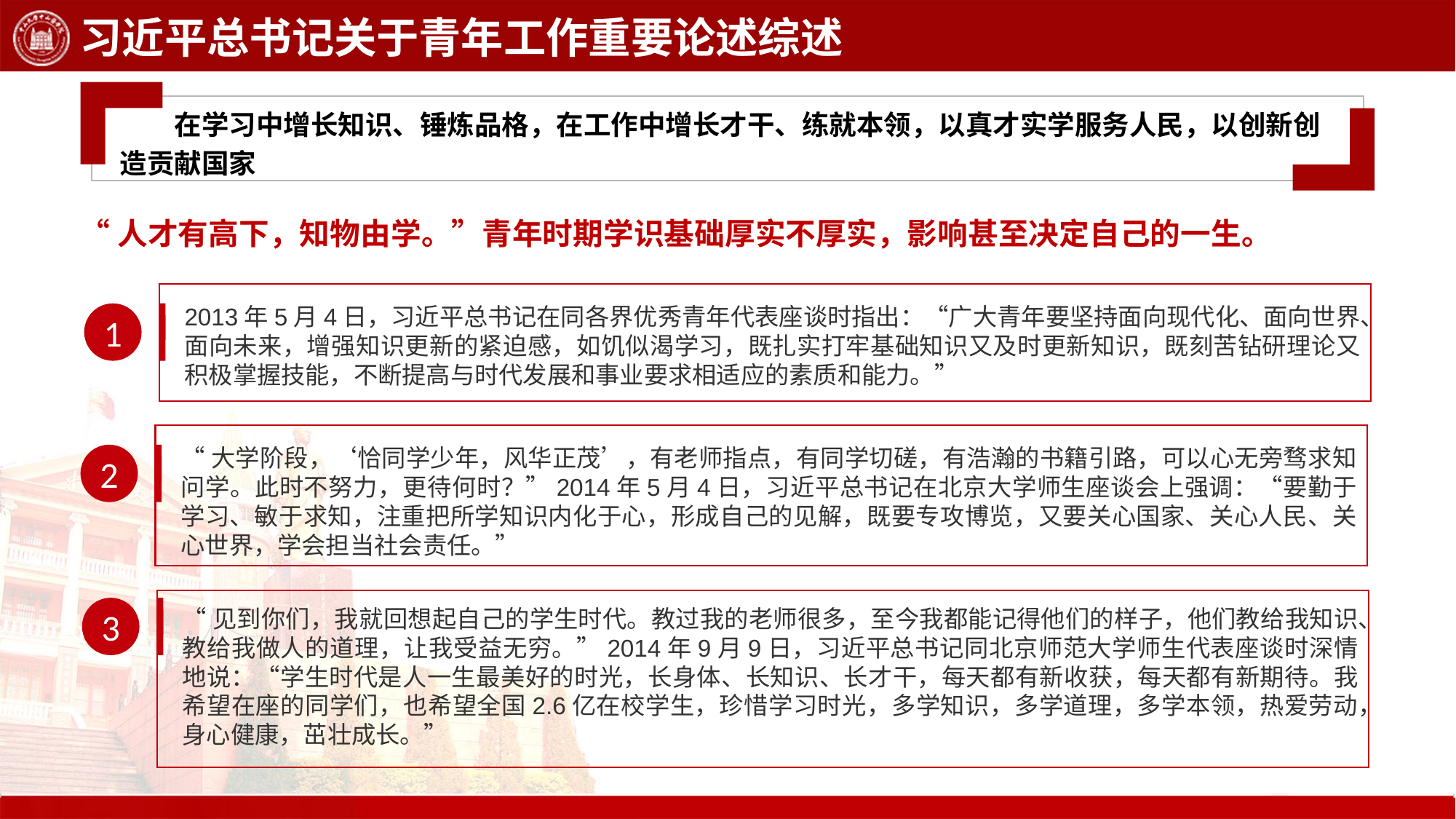

习近平总书记关于青年工作重要论述综述

在学习中增长知识、锤炼品格，在工作中增长才干、练就本领，以真才实学服务人民，以创新创造贡献国家

“人才有高下，知物由学。”青年时期学识基础厚实不厚实，影响甚至决定自己的一生。

1

2013年5月4日，习近平总书记在同各界优秀青年代表座谈时指出：“广大青年要坚持面向现代化、面向世界、面向未来，增强知识更新的紧迫感，如饥似渴学习，既扎实打牢基础知识又及时更新知识，既刻苦钻研理论又积极掌握技能，不断提高与时代发展和事业要求相适应的素质和能力。”

2

“大学阶段，‘恰同学少年，风华正茂’，有老师指点，有同学切磋，有浩瀚的书籍引路，可以心无旁骛求知问学。此时不努力，更待何时？”2014年5月4日，习近平总书记在北京大学师生座谈会上强调：“要勤于学习、敏于求知，注重把所学知识内化于心，形成自己的见解，既要专攻博览，又要关心国家、关心人民、关心世界，学会担当社会责任。”

3

“见到你们，我就回想起自己的学生时代。教过我的老师很多，至今我都能记得他们的样子，他们教给我知识、教给我做人的道理，让我受益无穷。”2014年9月9日，习近平总书记同北京师范大学师生代表座谈时深情地说：“学生时代是人一生最美好的时光，长身体、长知识、长才干，每天都有新收获，每天都有新期待。我希望在座的同学们，也希望全国2.6亿在校学生，珍惜学习时光，多学知识，多学道理，多学本领，热爱劳动，身心健康，茁壮成长。”